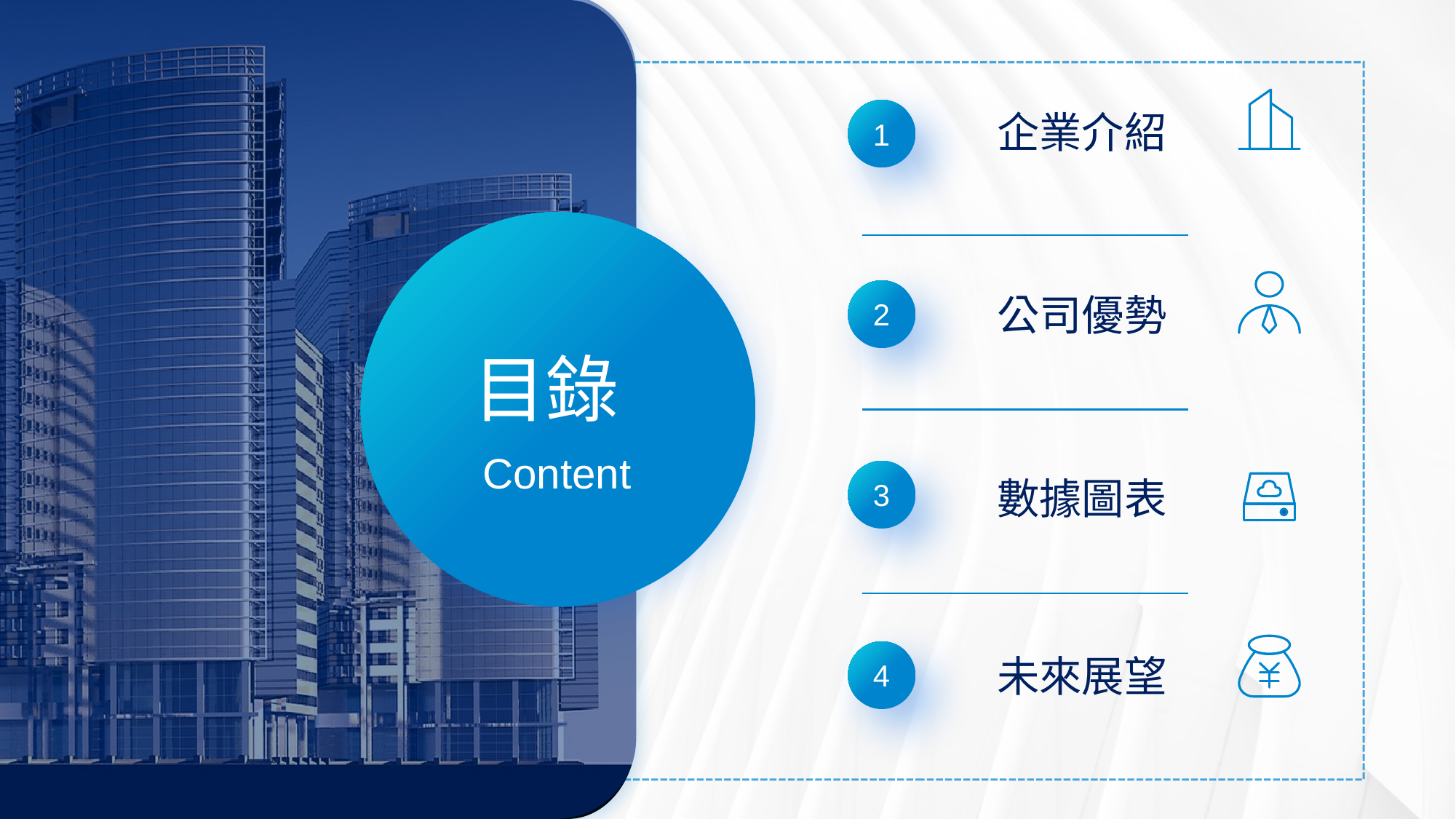

1
企業介紹

2
公司優勢
目錄
Content

3
數據圖表

4
未來展望